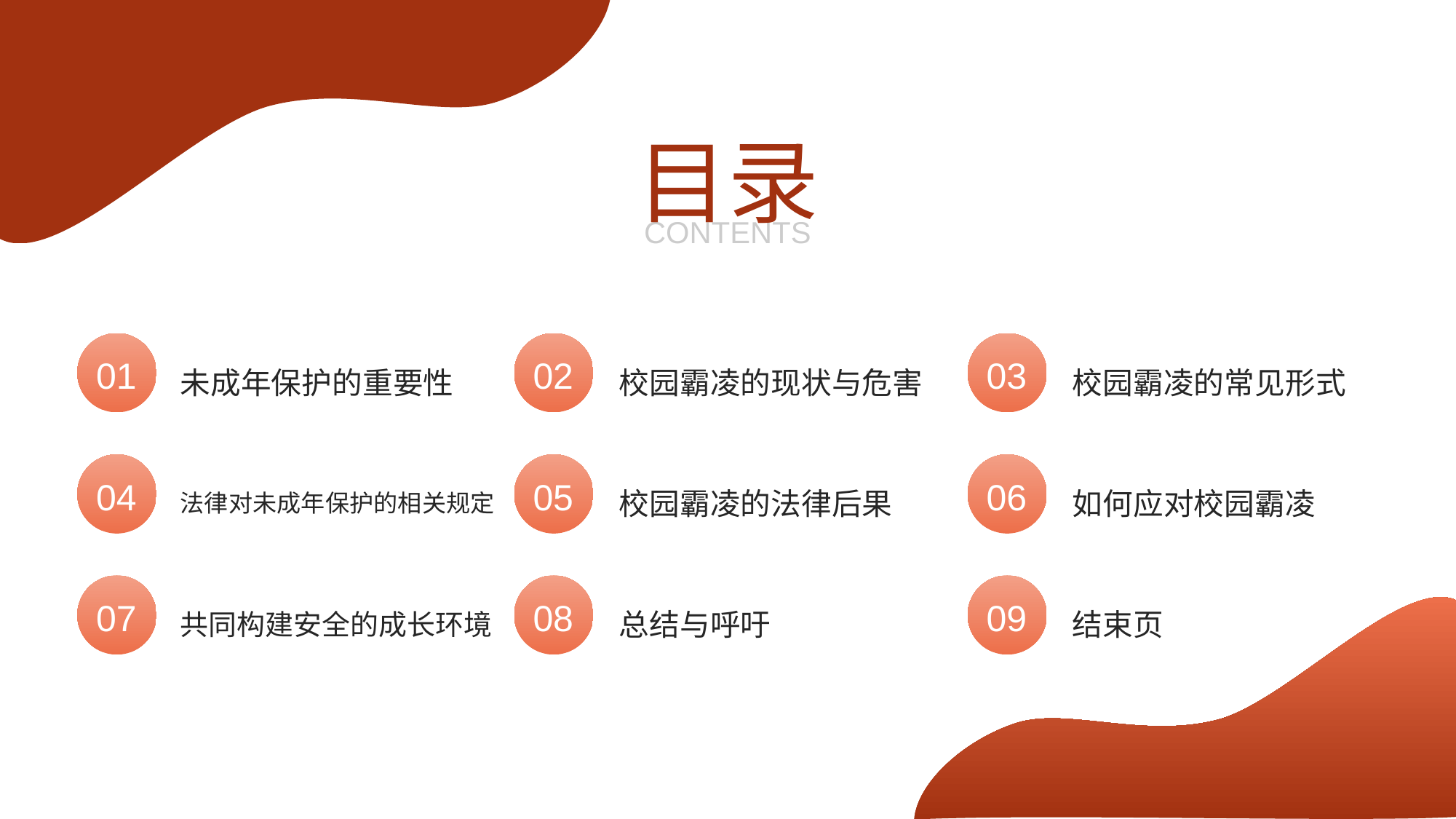

目录
CONTENTS

01
02
03
未成年保护的重要性
校园霸凌的现状与危害
校园霸凌的常见形式

04
05
06
法律对未成年保护的相关规定
校园霸凌的法律后果
如何应对校园霸凌

07
08
09
共同构建安全的成长环境
总结与呼吁
结束页